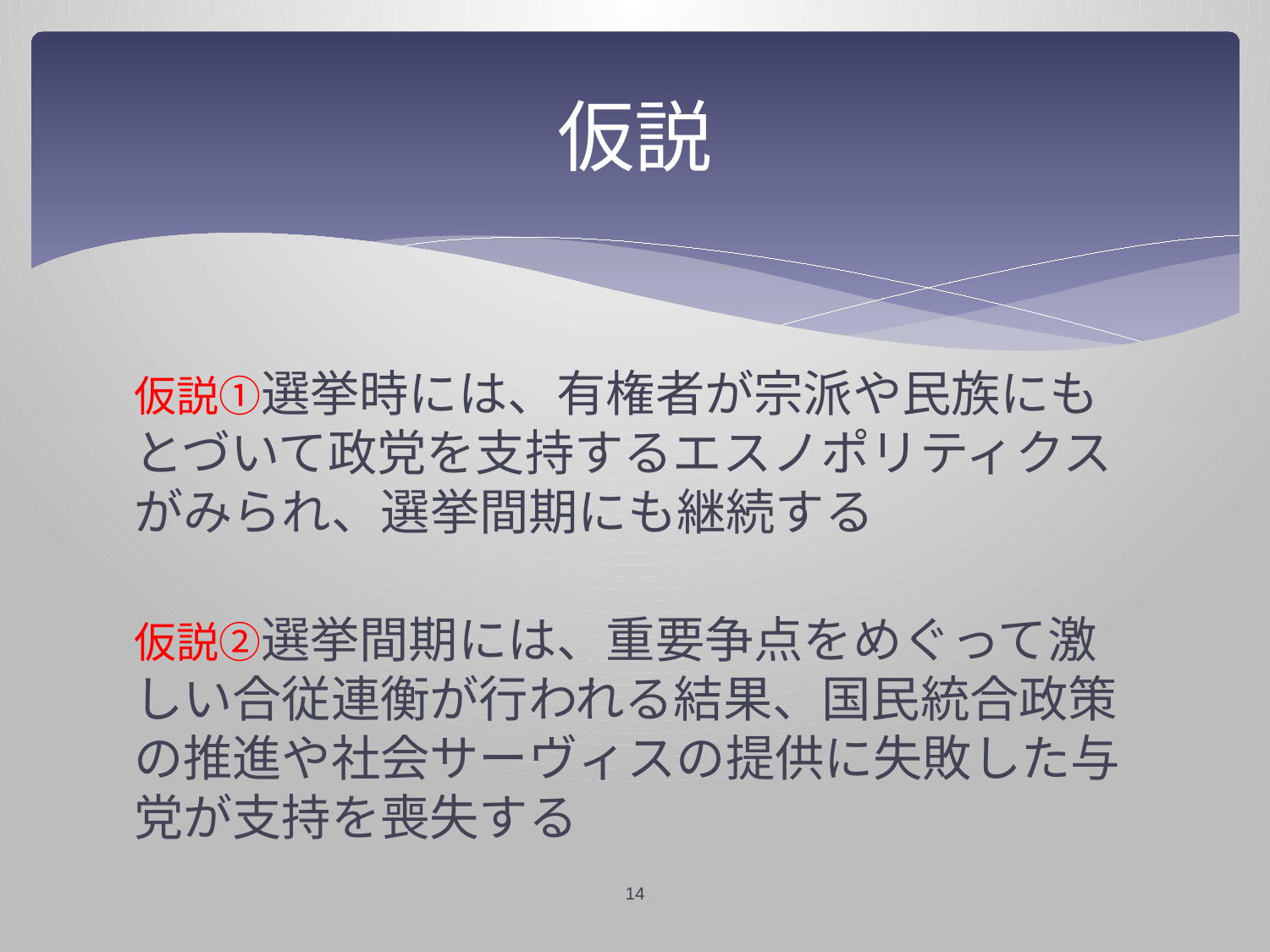

# 仮説
仮説①選挙時には、有権者が宗派や民族にもとづいて政党を支持するエスノポリティクスがみられ、選挙間期にも継続する

仮説②選挙間期には、重要争点をめぐって激しい合従連衡が行われる結果、国民統合政策の推進や社会サーヴィスの提供に失敗した与党が支持を喪失する
14